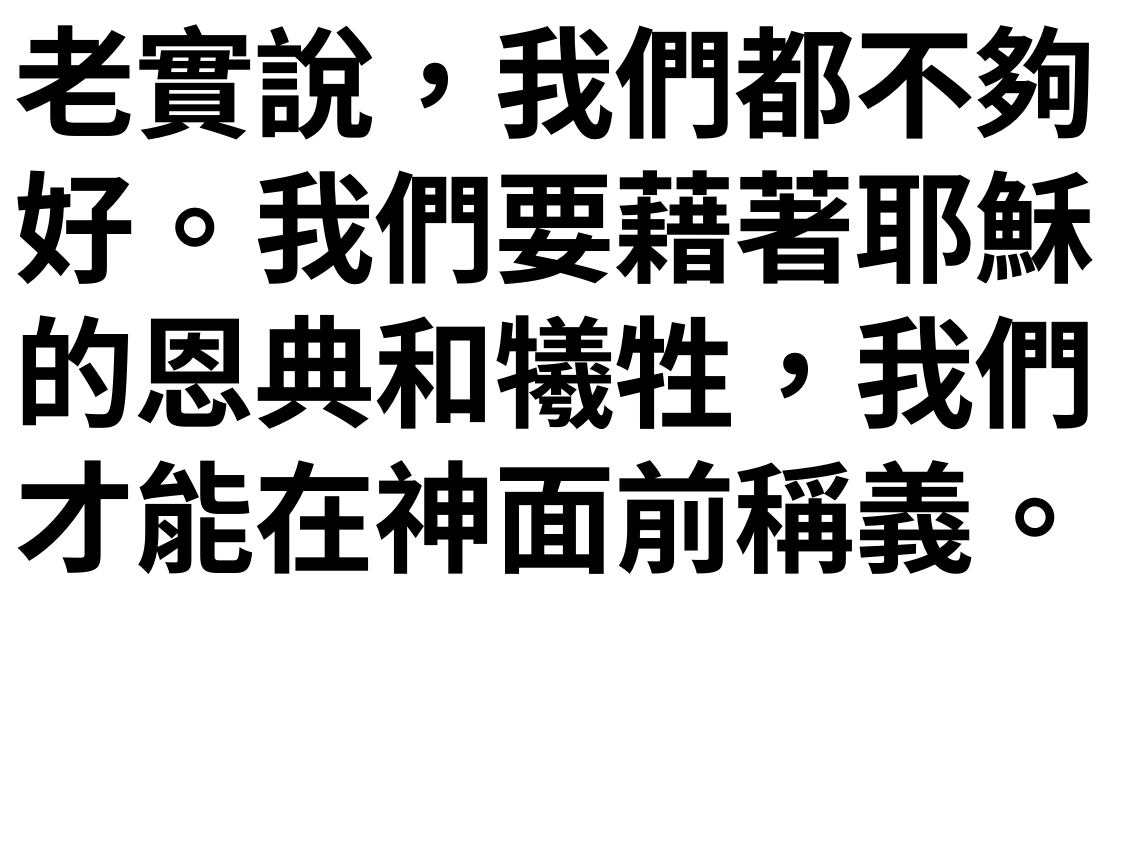

老實說，我們都不夠好。我們要藉著耶穌的恩典和犧牲，我們才能在神面前稱義。